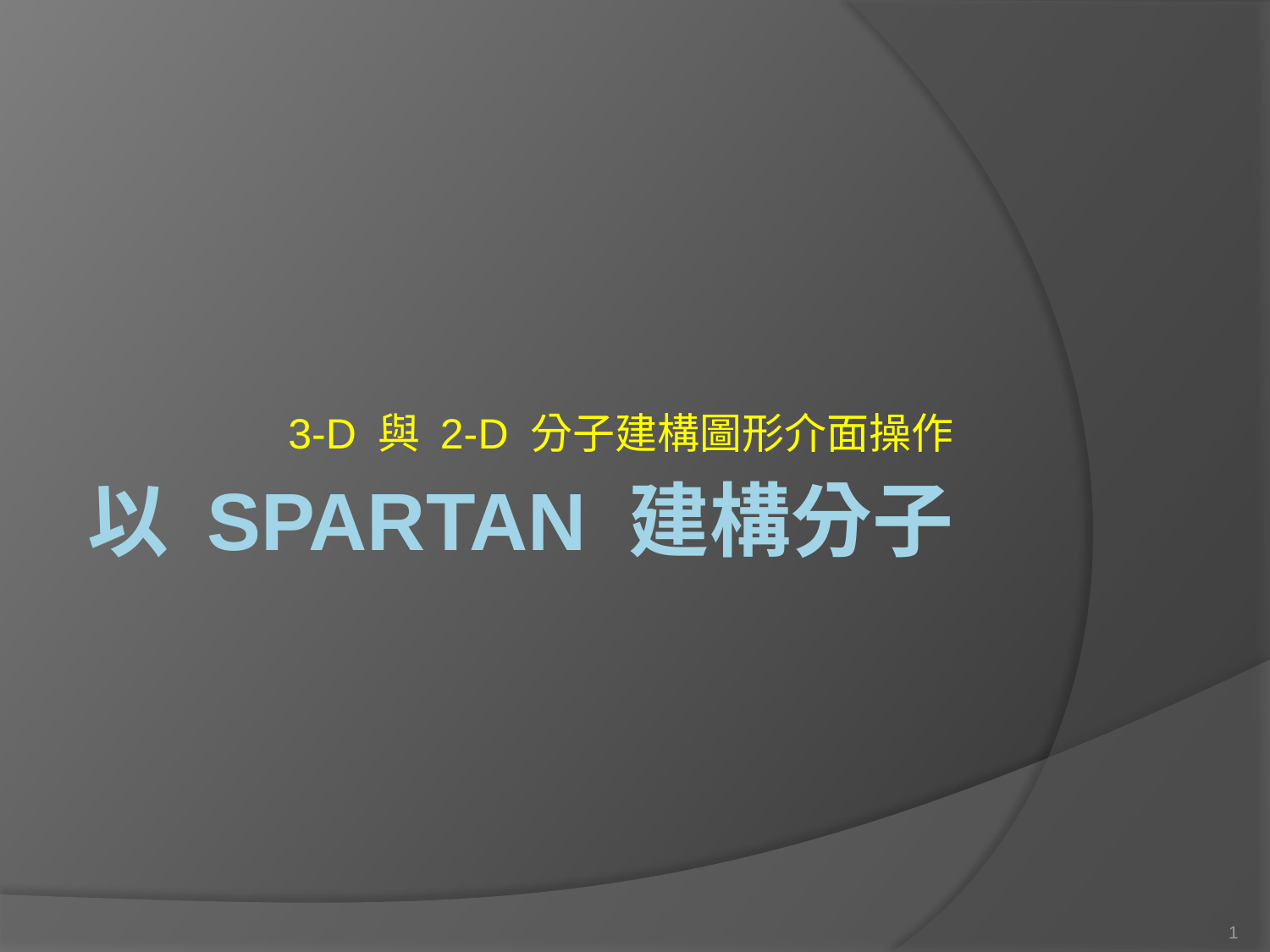

3-D 與 2-D 分子建構圖形介面操作
# 以 Spartan 建構分子
1